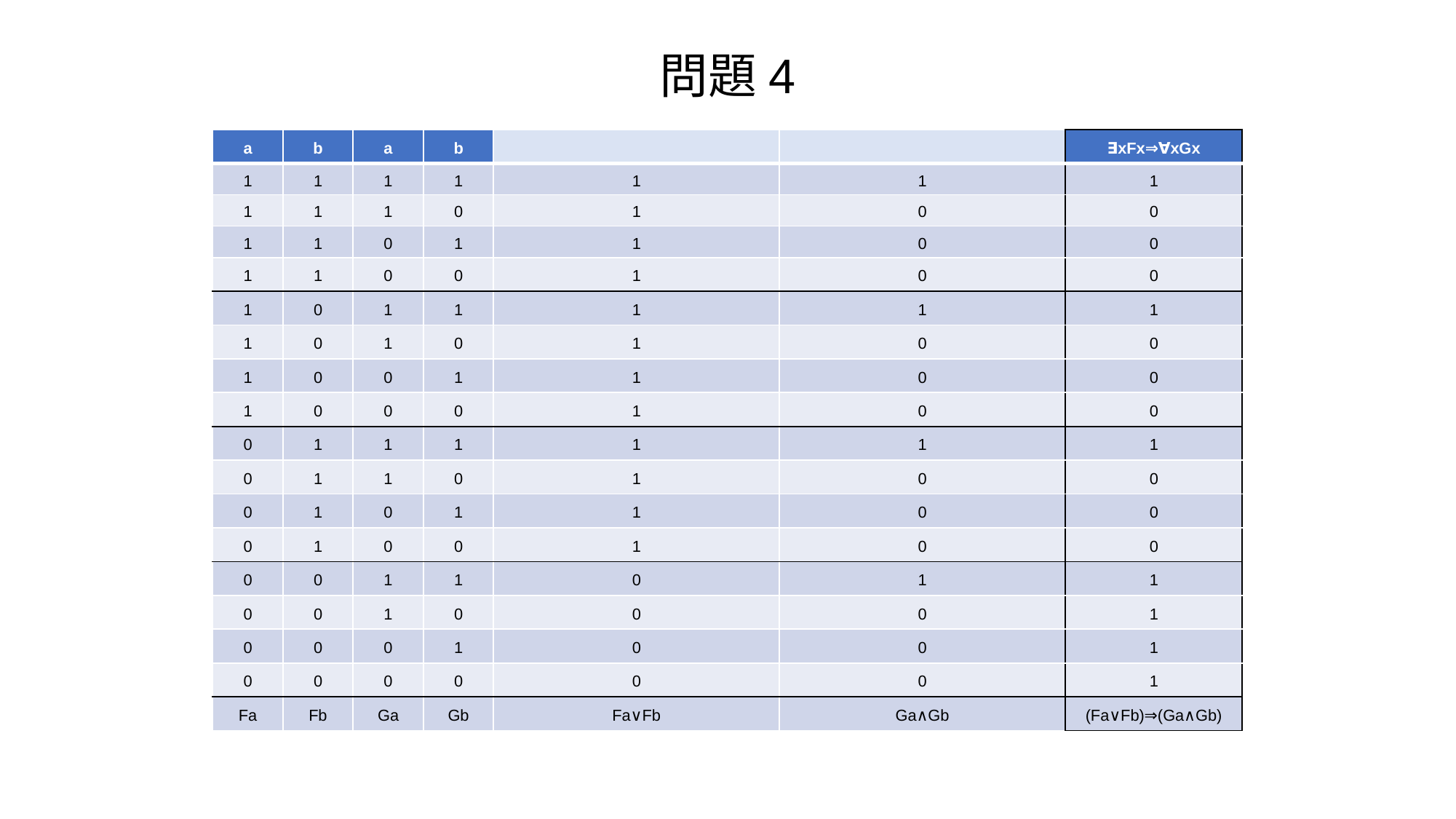

問題4
| a | b | a | b |  |  | ∃xFx⇒∀xGx |
| --- | --- | --- | --- | --- | --- | --- |
| 1 | 1 | 1 | 1 | 1 | 1 | 1 |
| 1 | 1 | 1 | 0 | 1 | 0 | 0 |
| 1 | 1 | 0 | 1 | 1 | 0 | 0 |
| 1 | 1 | 0 | 0 | 1 | 0 | 0 |
| 1 | 0 | 1 | 1 | 1 | 1 | 1 |
| 1 | 0 | 1 | 0 | 1 | 0 | 0 |
| 1 | 0 | 0 | 1 | 1 | 0 | 0 |
| 1 | 0 | 0 | 0 | 1 | 0 | 0 |
| 0 | 1 | 1 | 1 | 1 | 1 | 1 |
| 0 | 1 | 1 | 0 | 1 | 0 | 0 |
| 0 | 1 | 0 | 1 | 1 | 0 | 0 |
| 0 | 1 | 0 | 0 | 1 | 0 | 0 |
| 0 | 0 | 1 | 1 | 0 | 1 | 1 |
| 0 | 0 | 1 | 0 | 0 | 0 | 1 |
| 0 | 0 | 0 | 1 | 0 | 0 | 1 |
| 0 | 0 | 0 | 0 | 0 | 0 | 1 |
| Fa | Fb | Ga | Gb | Fa∨Fb | Ga∧Gb | (Fa∨Fb)⇒(Ga∧Gb) |